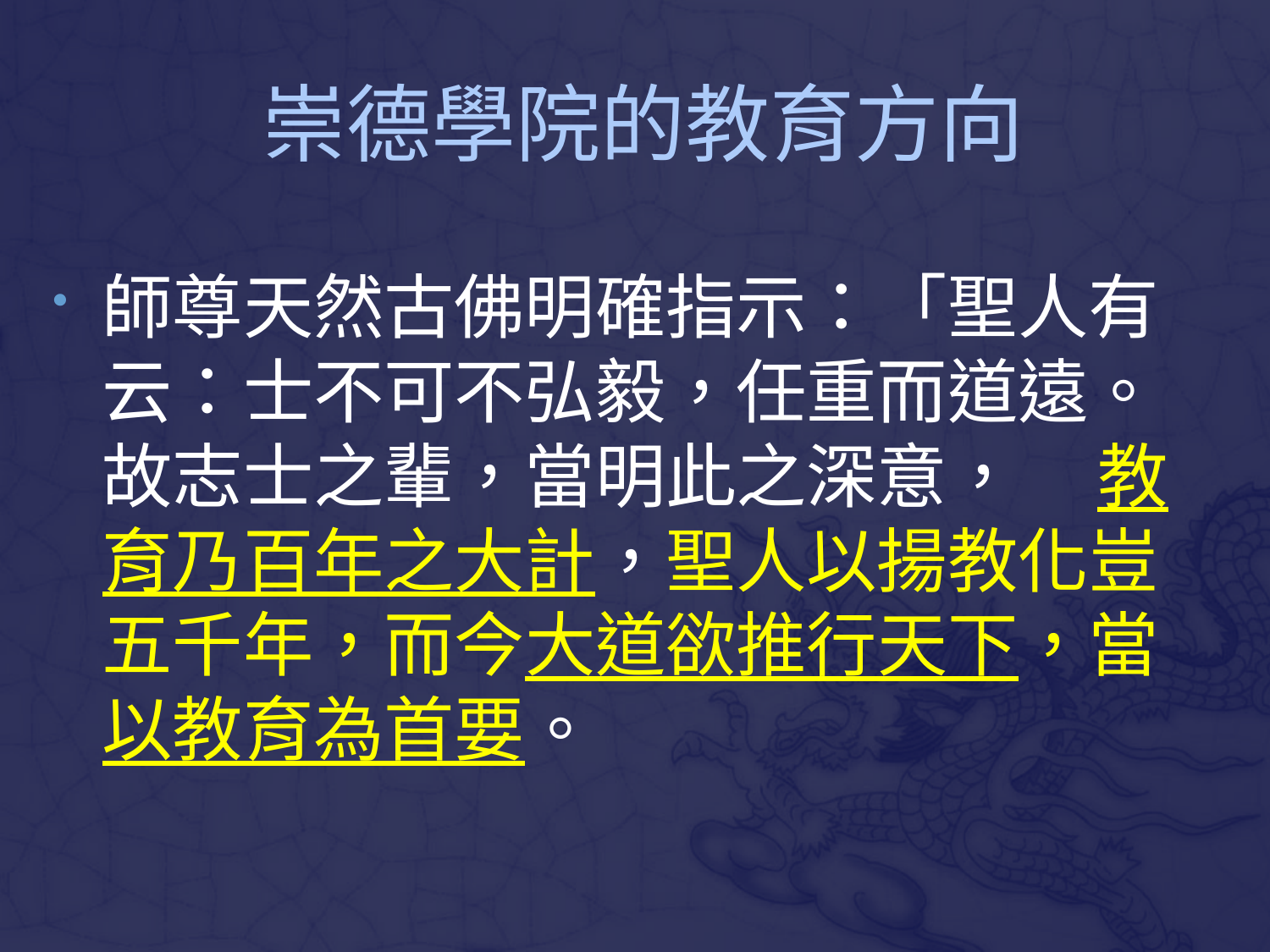

# 崇德學院的教育方向
師尊天然古佛明確指示：「聖人有云：士不可不弘毅，任重而道遠。故志士之輩，當明此之深意，     教育乃百年之大計，聖人以揚教化豈五千年，而今大道欲推行天下，當以教育為首要。